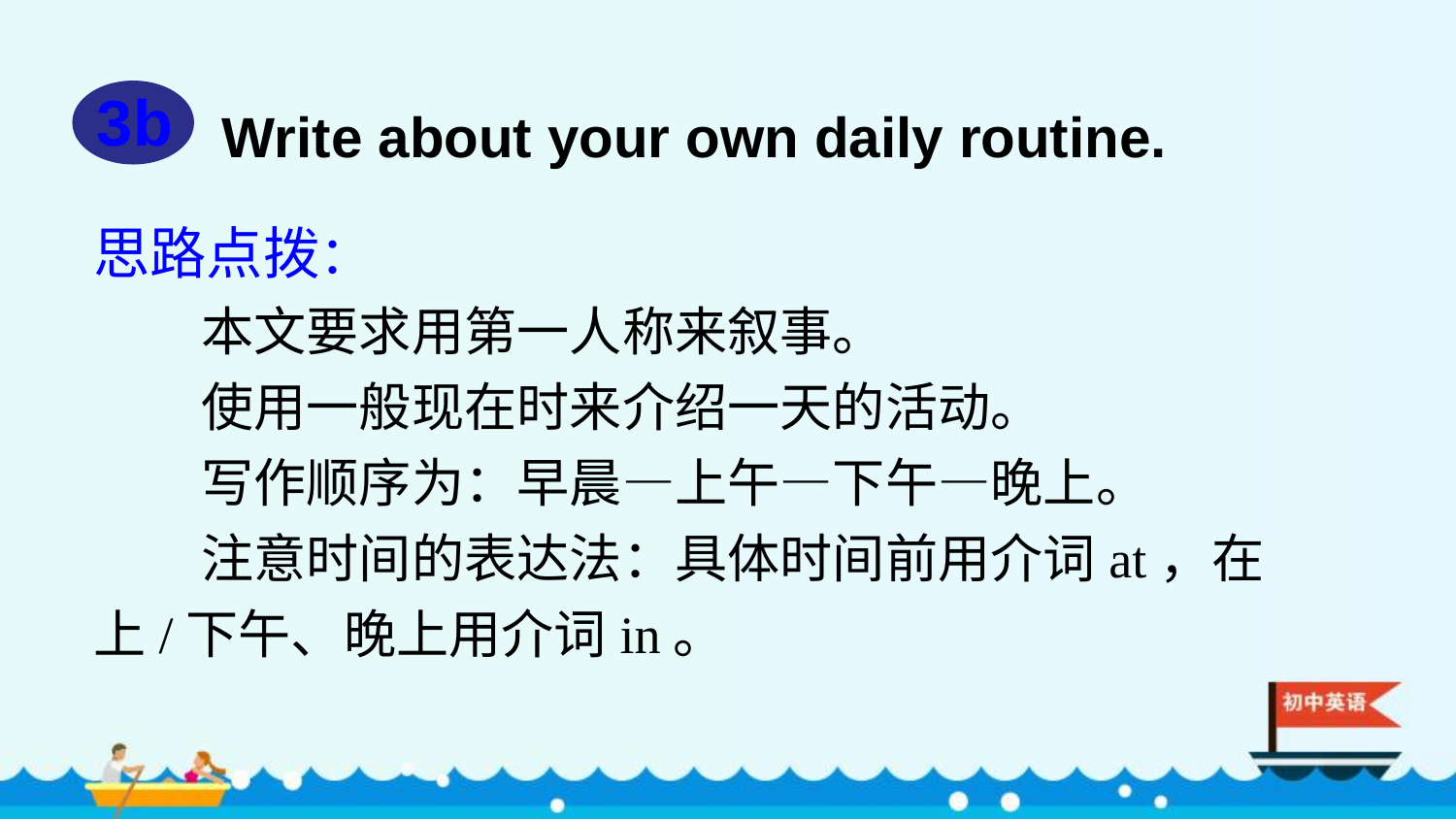

3b

Write about your own daily routine.
思路点拨：
        本文要求用第一人称来叙事。
        使用一般现在时来介绍一天的活动。
        写作顺序为：早晨—上午—下午—晚上。
        注意时间的表达法：具体时间前用介词at，在上/下午、晚上用介词in。